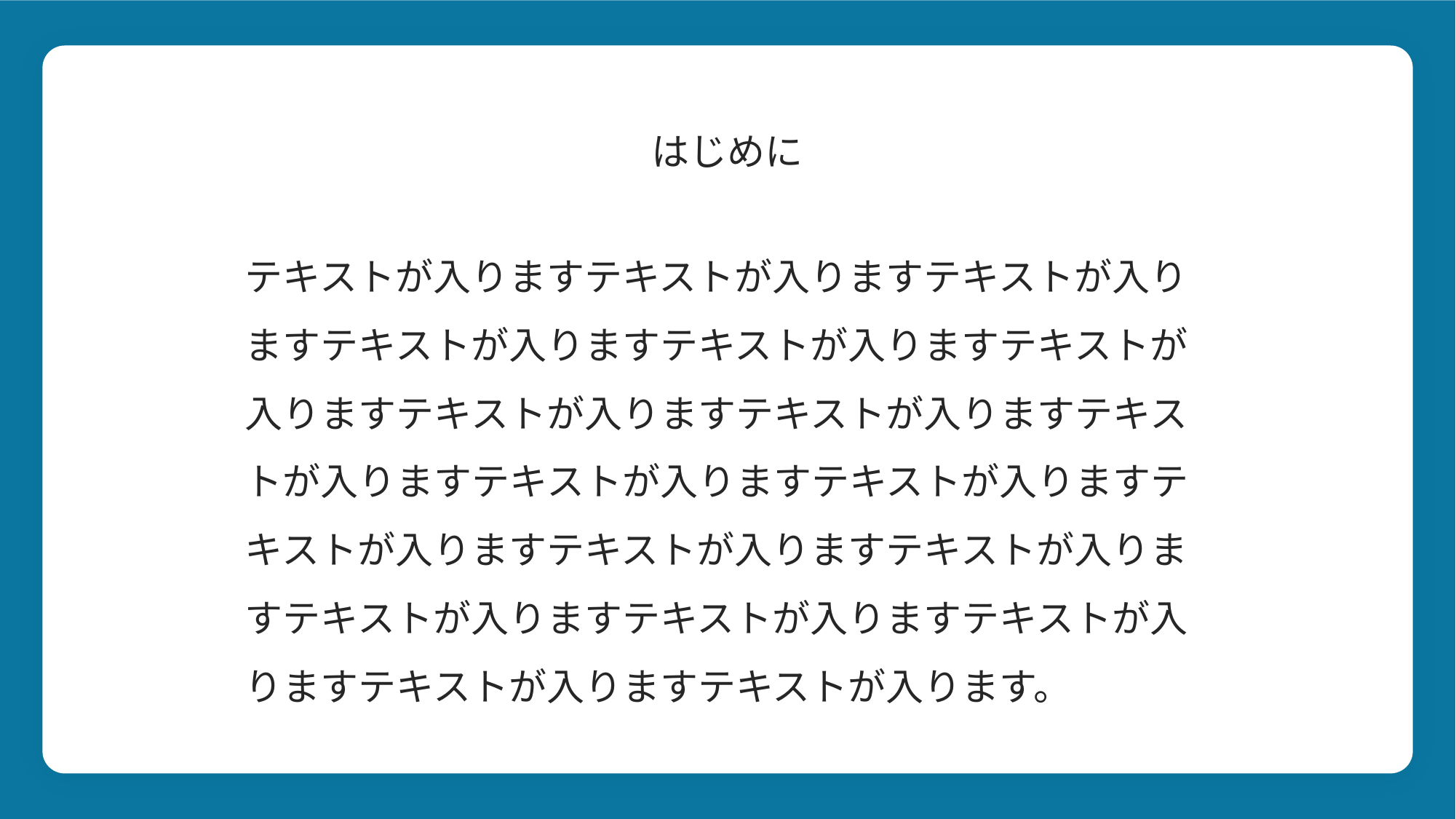

はじめに
テキストが入りますテキストが入りますテキストが入りますテキストが入りますテキストが入りますテキストが入りますテキストが入りますテキストが入りますテキストが入りますテキストが入りますテキストが入りますテキストが入りますテキストが入りますテキストが入りますテキストが入りますテキストが入りますテキストが入りますテキストが入りますテキストが入ります。